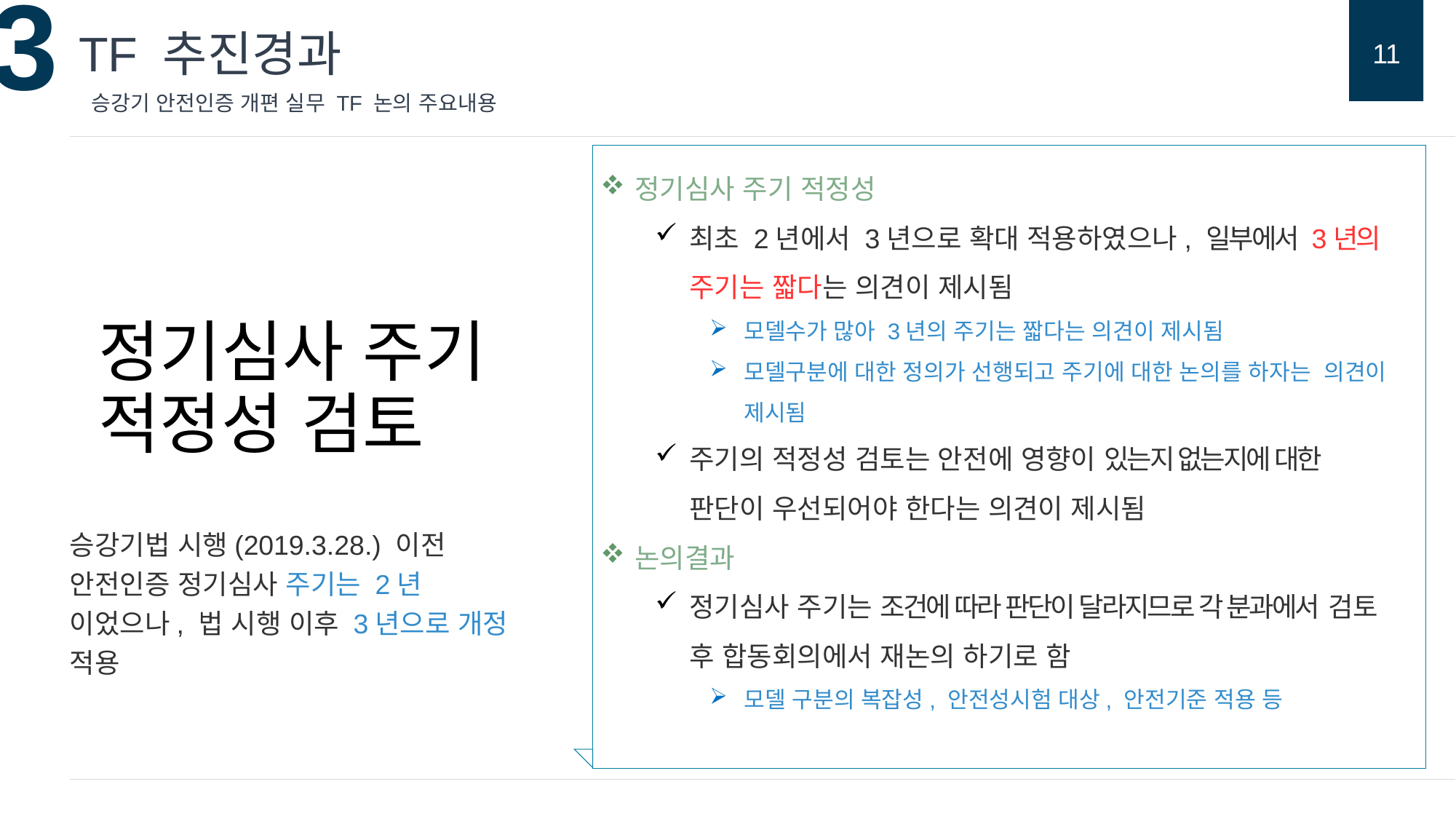

TF 추진경과
11
승강기 안전인증 개편 실무 TF 논의 주요내용

정기심사 주기 적정성
최초 2년에서 3년으로 확대 적용하였으나, 일부에서 3년의 주기는 짧다는 의견이 제시됨
모델수가 많아 3년의 주기는 짧다는 의견이 제시됨
모델구분에 대한 정의가 선행되고 주기에 대한 논의를 하자는  의견이 제시됨
주기의 적정성 검토는 안전에 영향이 있는지 없는지에 대한 판단이 우선되어야 한다는 의견이 제시됨
논의결과
정기심사 주기는 조건에 따라 판단이 달라지므로 각 분과에서 검토 후 합동회의에서 재논의 하기로 함
모델 구분의 복잡성, 안전성시험 대상, 안전기준 적용 등
정기심사 주기 적정성 검토
승강기법 시행(2019.3.28.) 이전 안전인증 정기심사 주기는 2년 이었으나, 법 시행 이후 3년으로 개정 적용